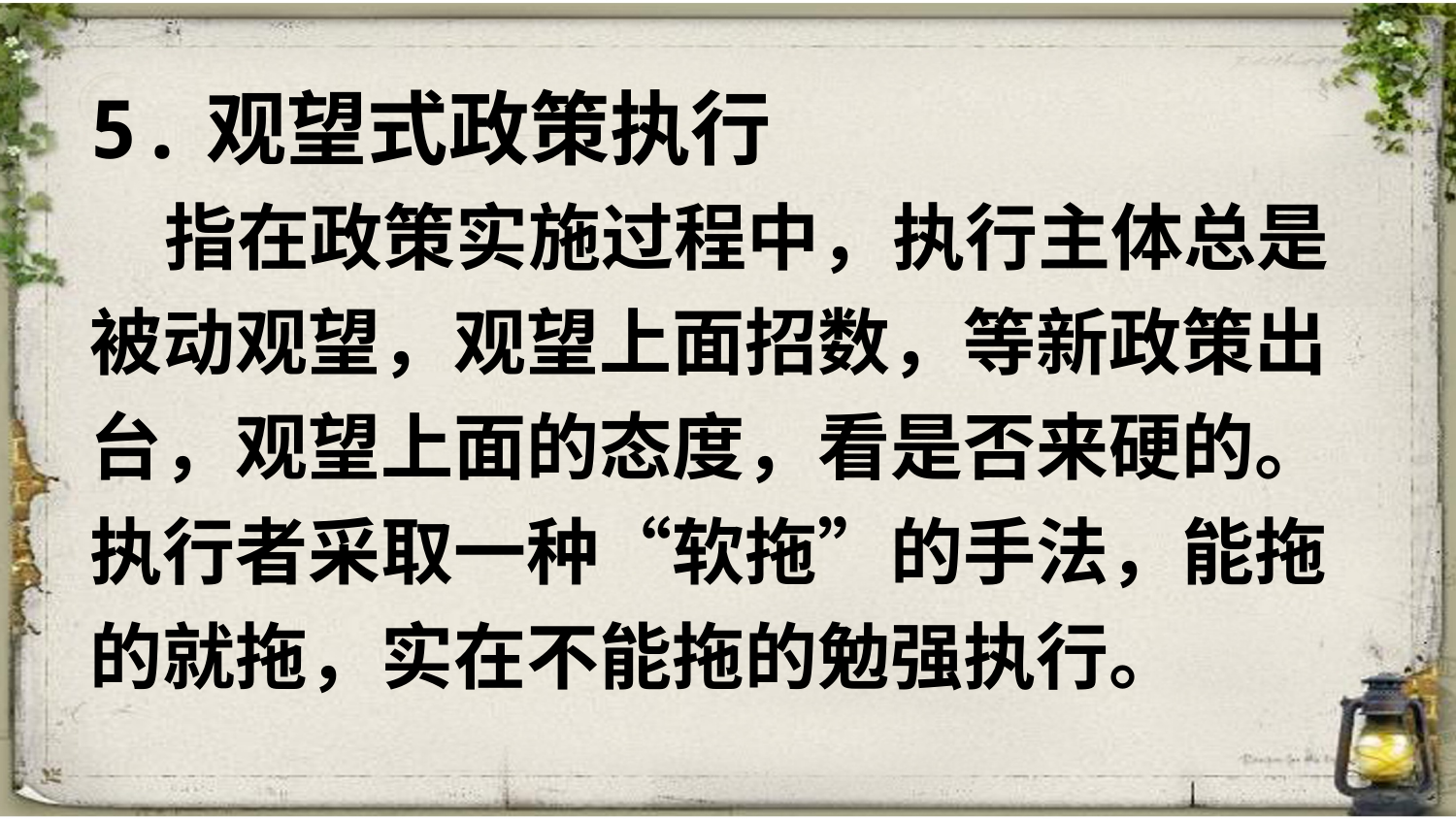

5.观望式政策执行
    指在政策实施过程中，执行主体总是被动观望，观望上面招数，等新政策出台，观望上面的态度，看是否来硬的。执行者采取一种“软拖”的手法，能拖的就拖，实在不能拖的勉强执行。